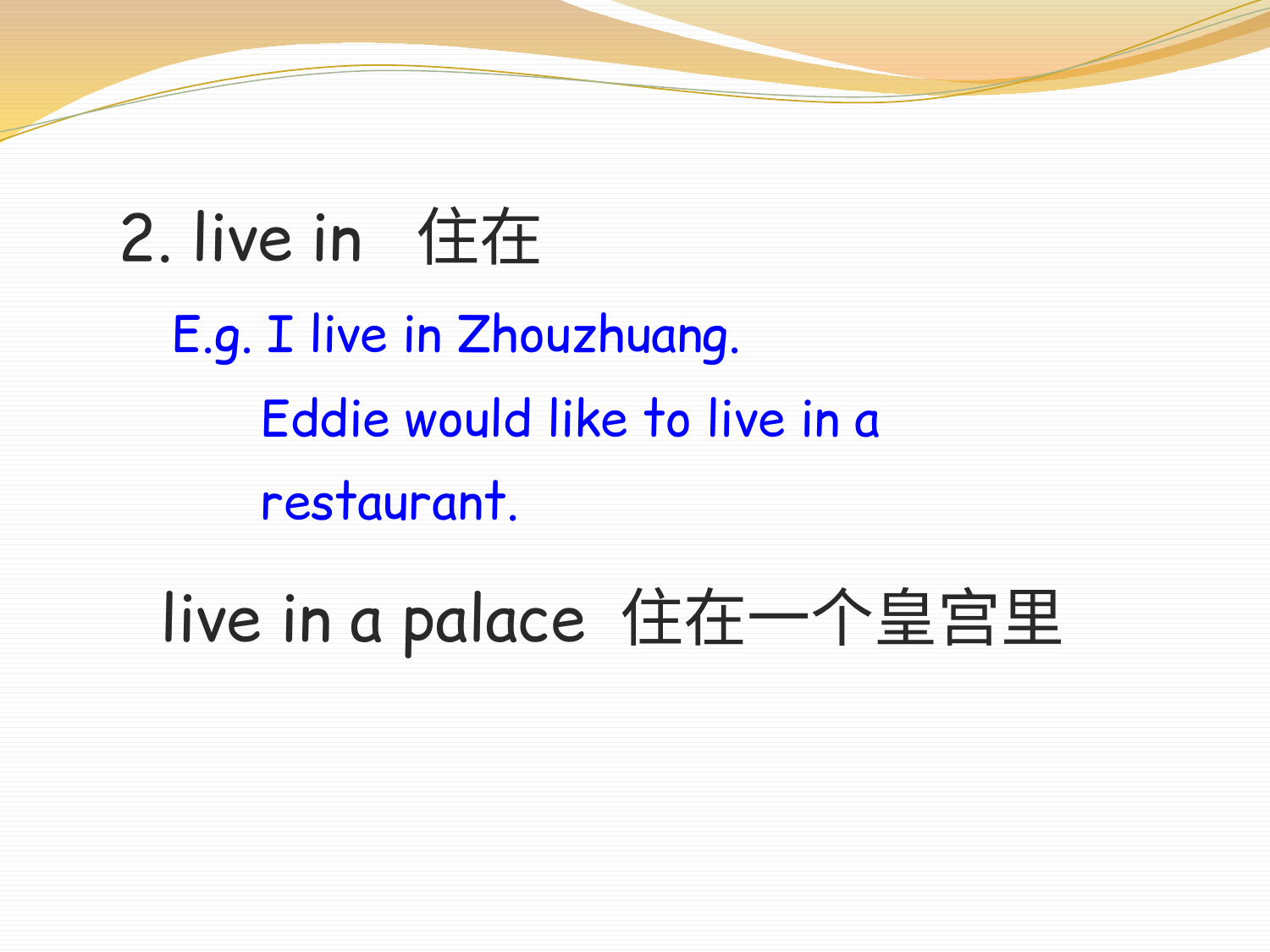

2. live in  住在
E.g. I live in Zhouzhuang.
      Eddie would like to live in a
      restaurant.
live in a palace 住在一个皇宫里